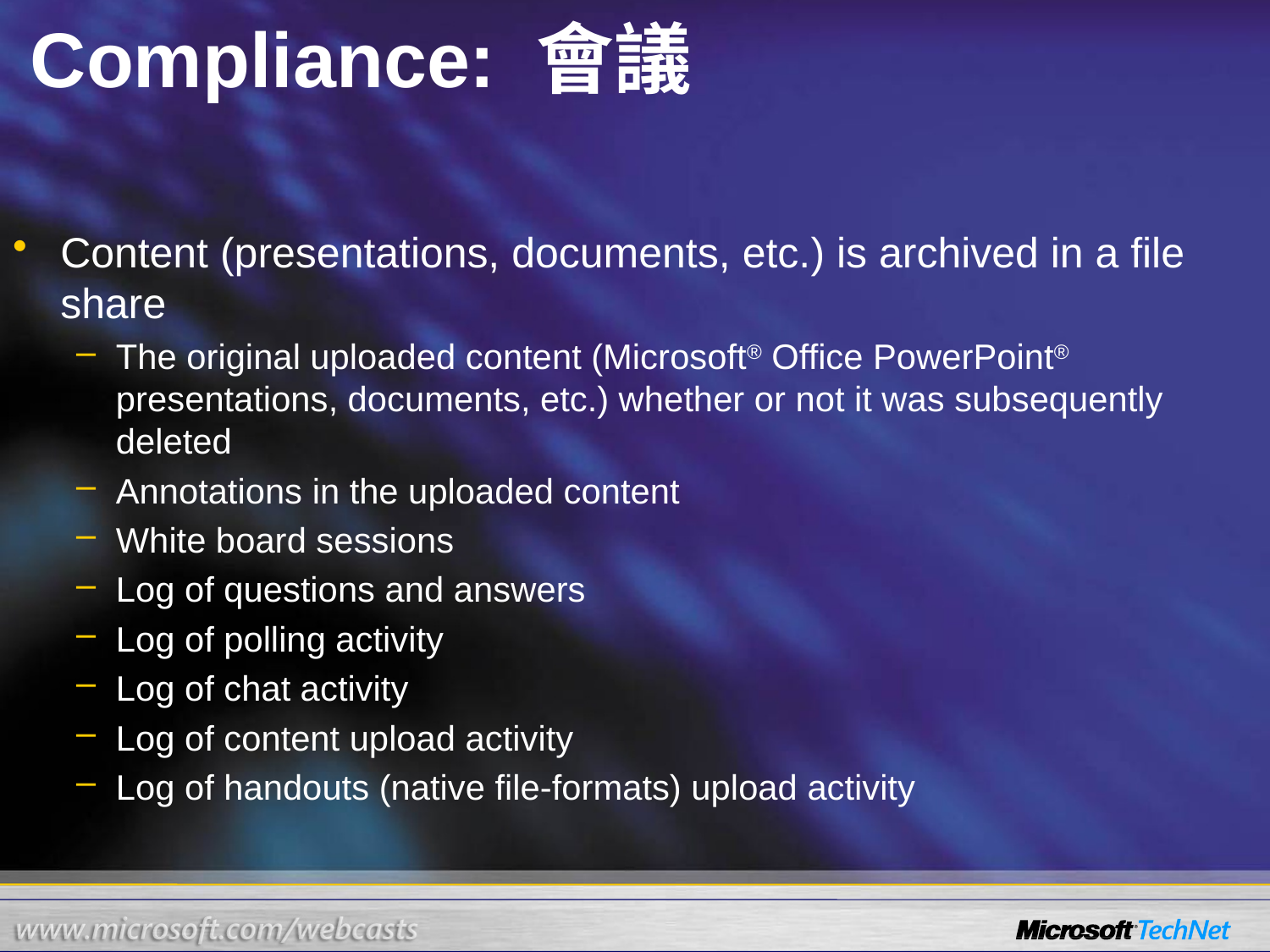

# Compliance: 會議
Content (presentations, documents, etc.) is archived in a file share
The original uploaded content (Microsoft® Office PowerPoint® presentations, documents, etc.) whether or not it was subsequently deleted
Annotations in the uploaded content
White board sessions
Log of questions and answers
Log of polling activity
Log of chat activity
Log of content upload activity
Log of handouts (native file-formats) upload activity